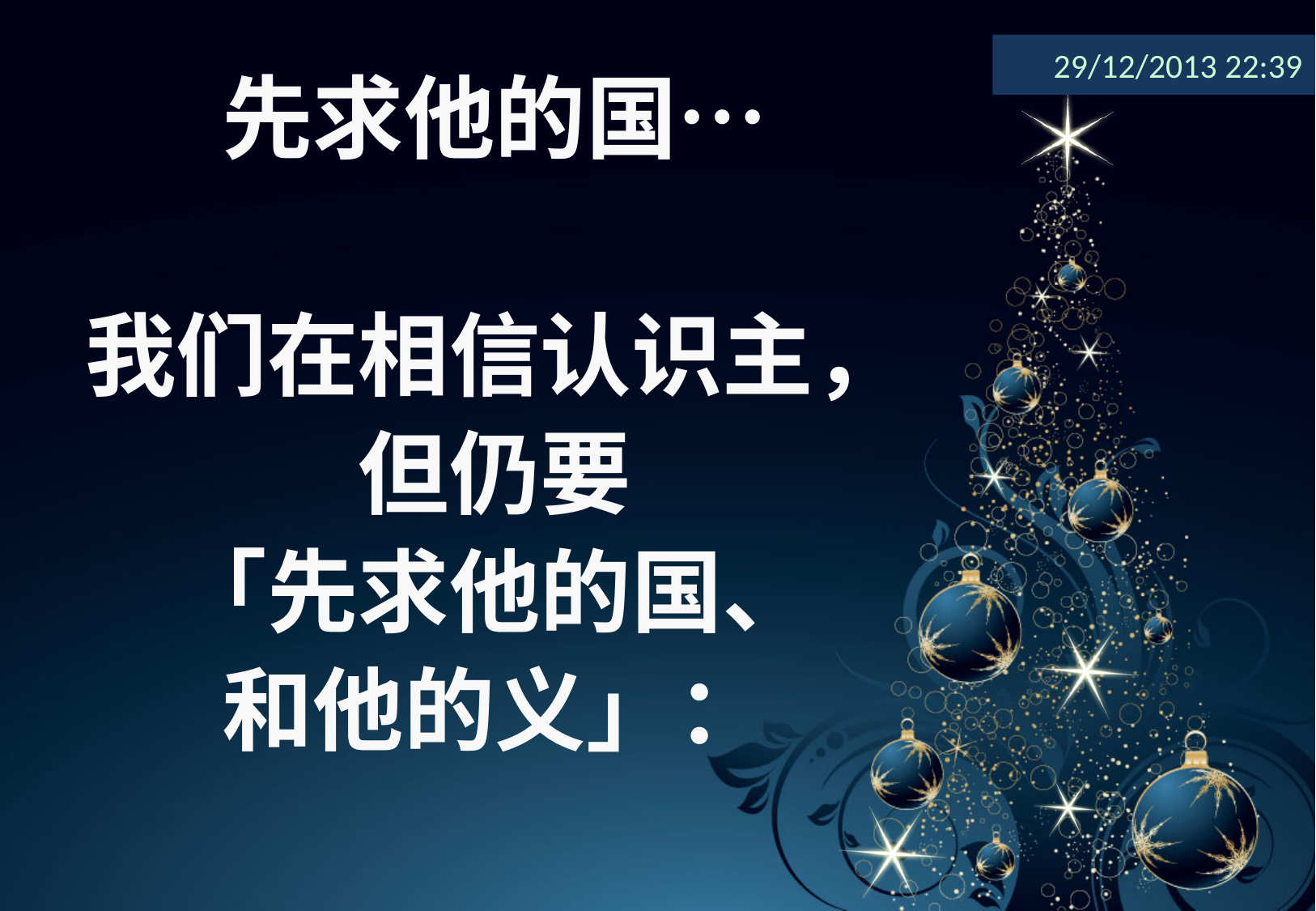

先求他的国…

我们在相信认识主，
但仍要
「先求他的国、
和他的义」：

29/12/2013 22:39